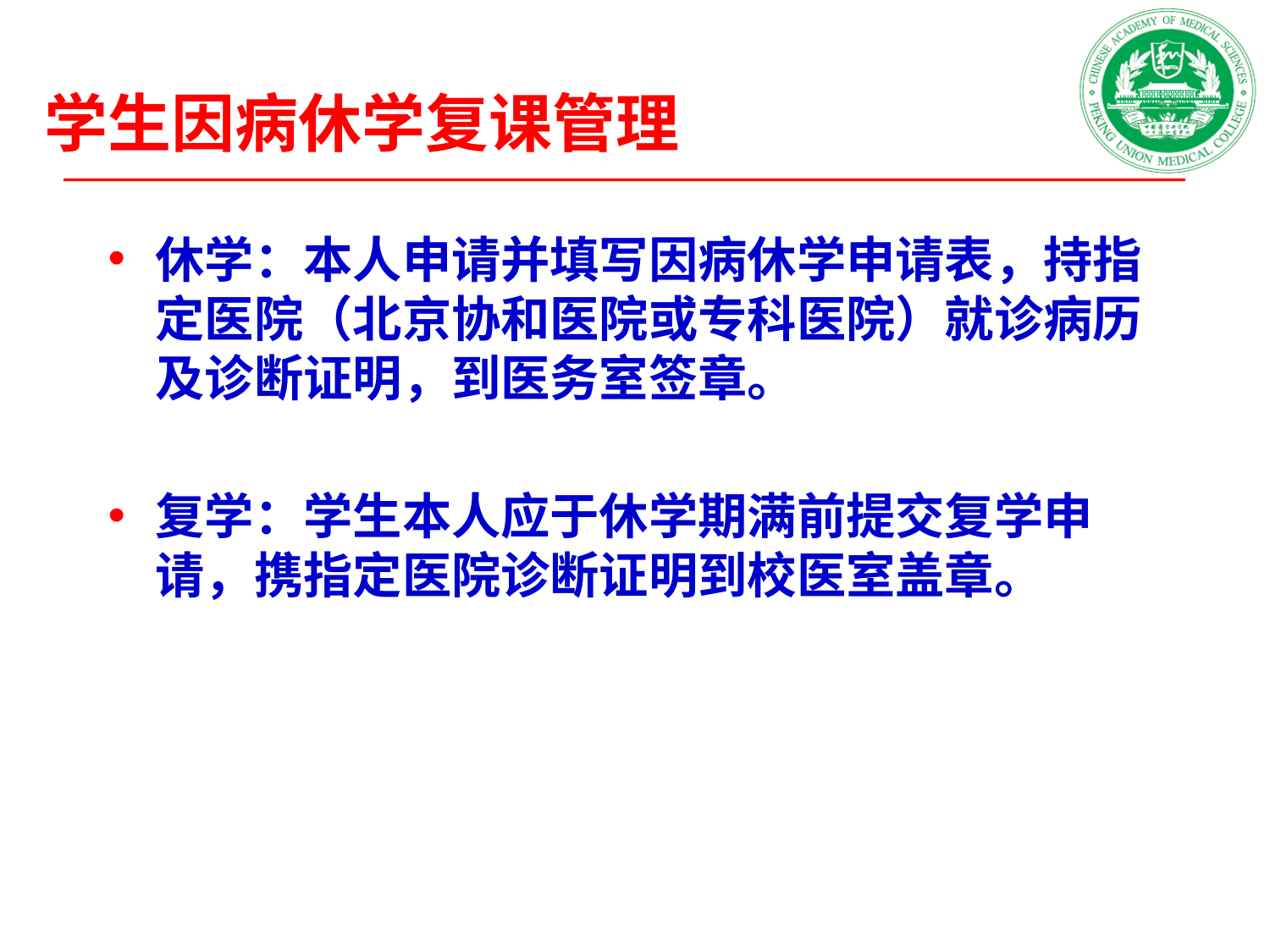

# 学生因病休学复课管理
休学：本人申请并填写因病休学申请表，持指定医院（北京协和医院或专科医院）就诊病历及诊断证明，到医务室签章。

复学：学生本人应于休学期满前提交复学申请，携指定医院诊断证明到校医室盖章。